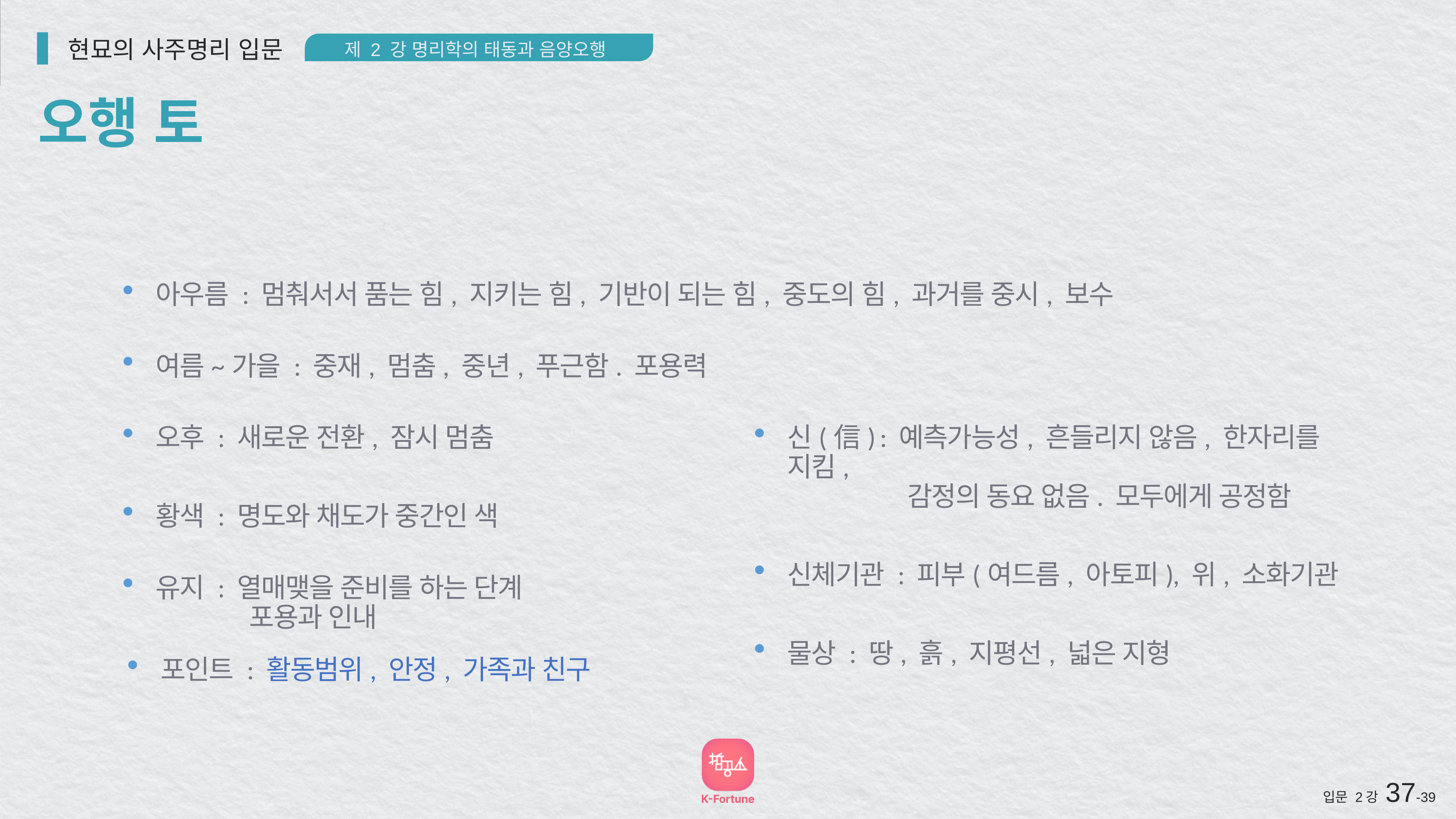

현묘의 사주명리 입문

제 2 강 명리학의 태동과 음양오행
오행 토
아우름 : 멈춰서서 품는 힘, 지키는 힘, 기반이 되는 힘, 중도의 힘, 과거를 중시, 보수
여름~가을 : 중재, 멈춤, 중년, 푸근함. 포용력
오후 : 새로운 전환, 잠시 멈춤
신(信) : 예측가능성, 흔들리지 않음, 한자리를 지킴,
                      감정의 동요 없음. 모두에게 공정함
황색 : 명도와 채도가 중간인 색
신체기관 : 피부(여드름, 아토피), 위, 소화기관
유지 : 열매맺을 준비를 하는 단계
                  포용과 인내
물상 : 땅, 흙, 지평선, 넓은 지형
포인트 : 활동범위, 안정, 가족과 친구